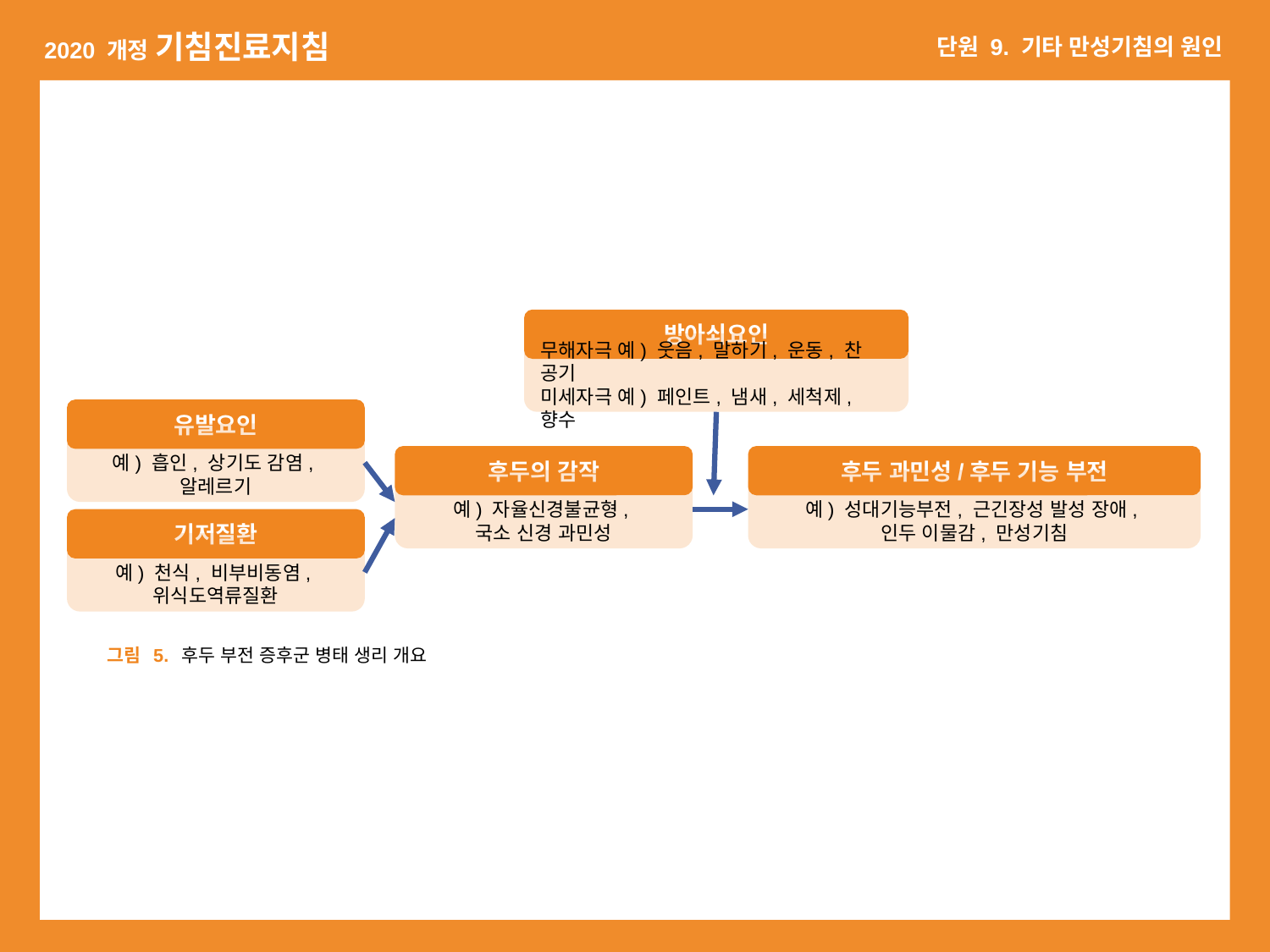

방아쇠요인

무해자극 예) 웃음, 말하기, 운동, 찬 공기
미세자극 예) 페인트, 냄새, 세척제, 향수
유발요인

예) 흡인, 상기도 감염,
알레르기
후두의 감작
후두 과민성/후두 기능 부전

예) 자율신경불균형,
국소 신경 과민성

예) 성대기능부전, 근긴장성 발성 장애,
인두 이물감, 만성기침
기저질환

예) 천식, 비부비동염,
위식도역류질환
그림 5. 후두 부전 증후군 병태 생리 개요